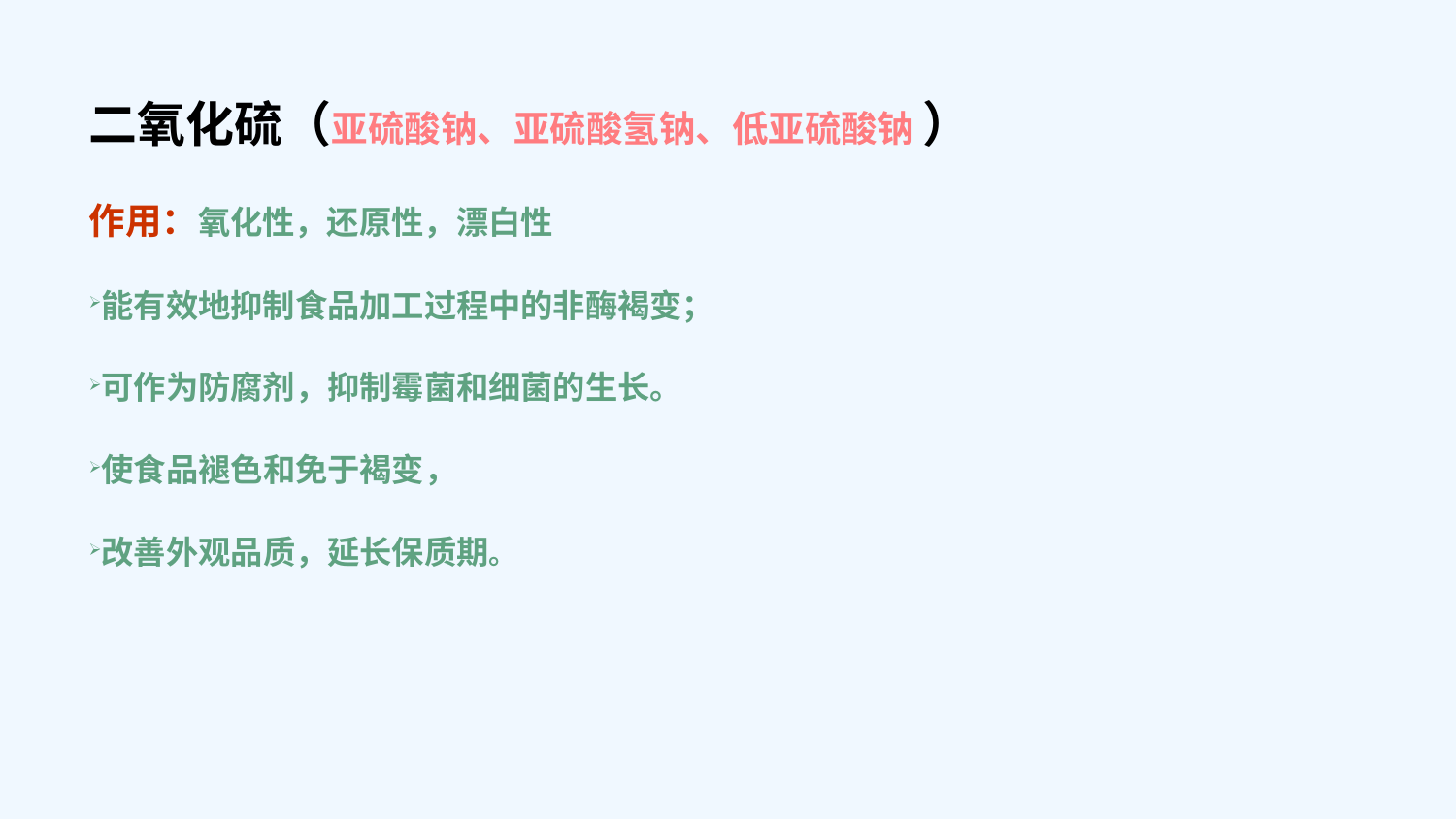

二氧化硫（亚硫酸钠、亚硫酸氢钠、低亚硫酸钠 ）
作用：氧化性，还原性，漂白性
能有效地抑制食品加工过程中的非酶褐变；
可作为防腐剂，抑制霉菌和细菌的生长。
使食品褪色和免于褐变，
改善外观品质，延长保质期。